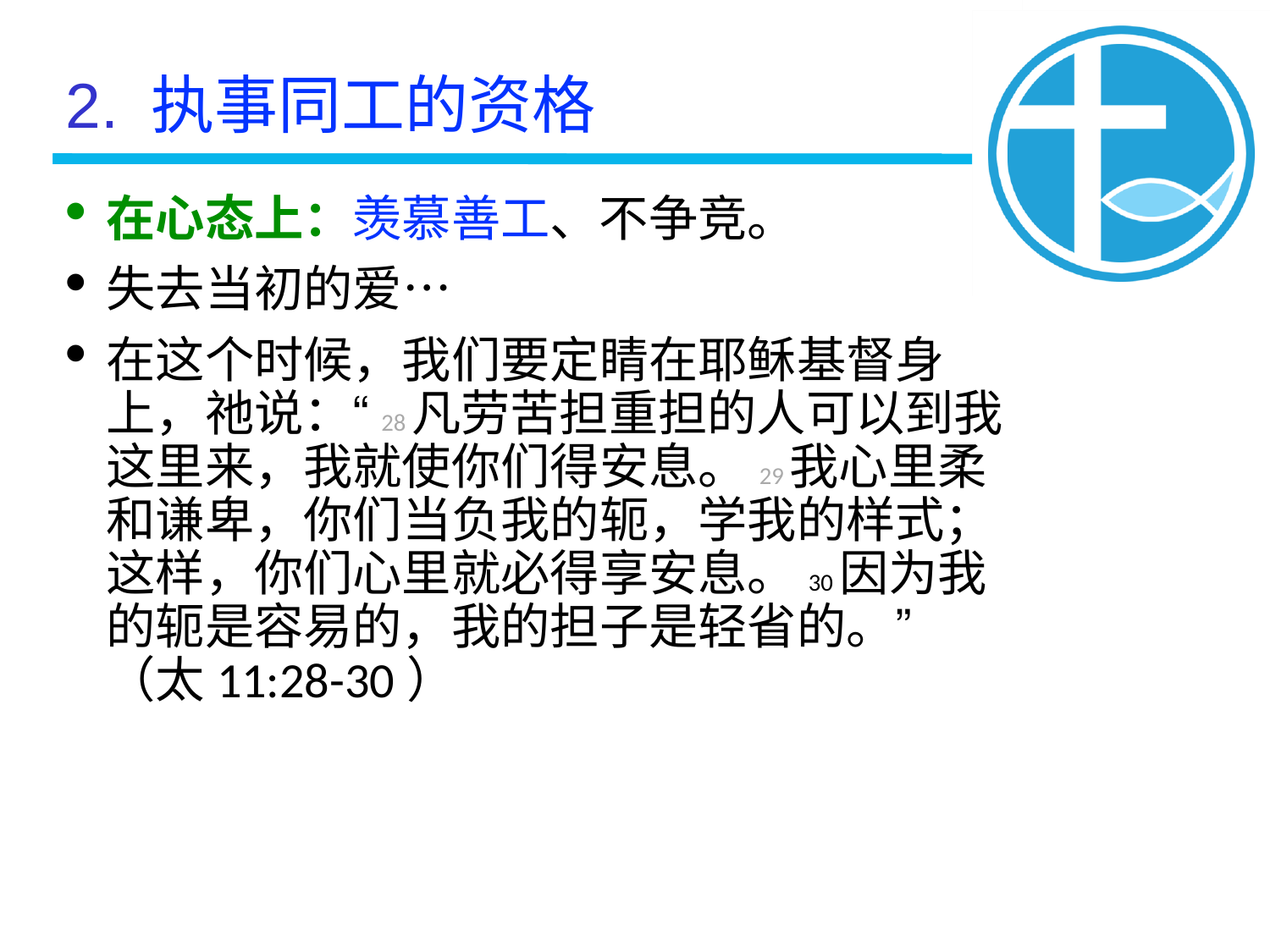

2. 执事同工的资格
在心态上：羡慕善工、不争竞。
失去当初的爱⋯
在这个时候，我们要定睛在耶稣基督身上，祂说：“28凡劳苦担重担的人可以到我这里来，我就使你们得安息。29我心里柔和谦卑，你们当负我的轭，学我的样式；这样，你们心里就必得享安息。30因为我的轭是容易的，我的担子是轻省的。”
（太11:28-30）